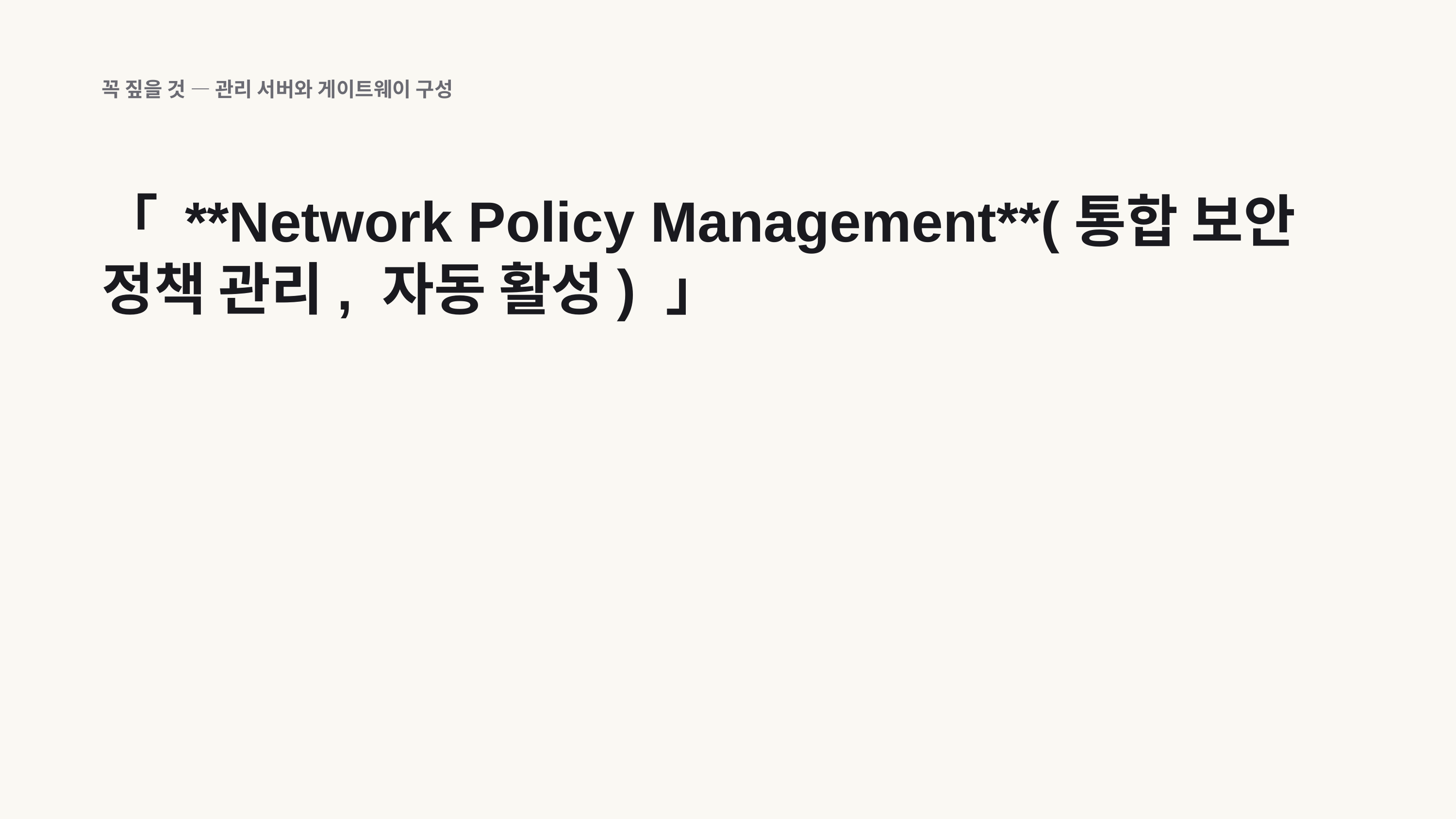

꼭 짚을 것 — 관리 서버와 게이트웨이 구성
「 **Network Policy Management**(통합 보안 정책 관리, 자동 활성) 」